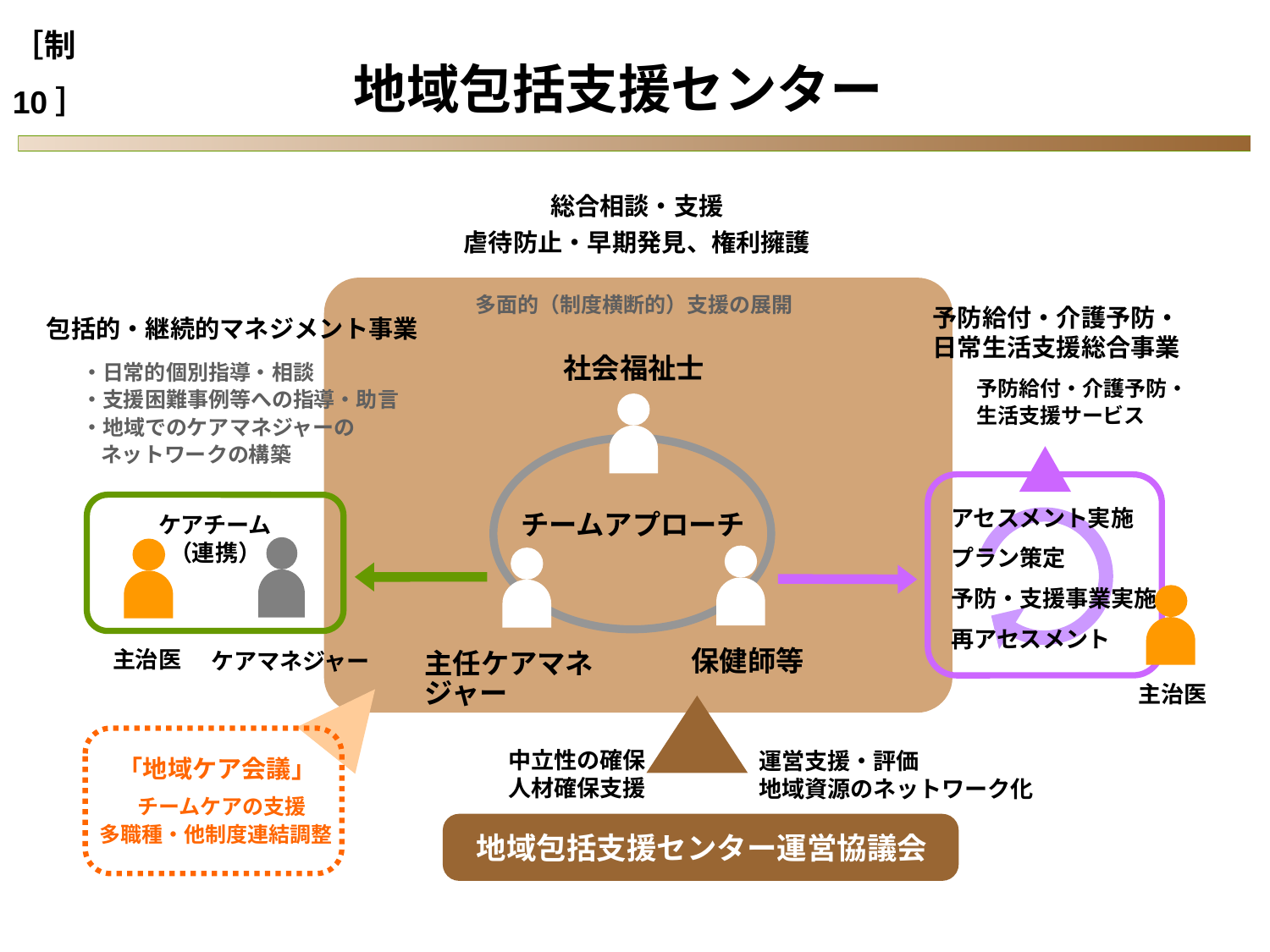

［制10］
地域包括支援センター

総合相談・支援
虐待防止・早期発見、権利擁護

多面的（制度横断的）支援の展開
予防給付・介護予防・
日常生活支援総合事業
包括的・継続的マネジメント事業
社会福祉士
・日常的個別指導・相談
・支援困難事例等への指導・助言
・地域でのケアマネジャーの
   ネットワークの構築
予防給付・介護予防・
生活支援サービス

支援

アセスメント実施

プラン策定

予防・支援事業実施

再アセスメント

チームアプローチ

ケアチーム
（連携）

保健師等
ケアマネジャー
主治医
主任ケアマネジャー
主治医

中立性の確保
人材確保支援
運営支援・評価
地域資源のネットワーク化
 「地域ケア会議」
　チームケアの支援
 多職種・他制度連結調整

地域包括支援センター運営協議会